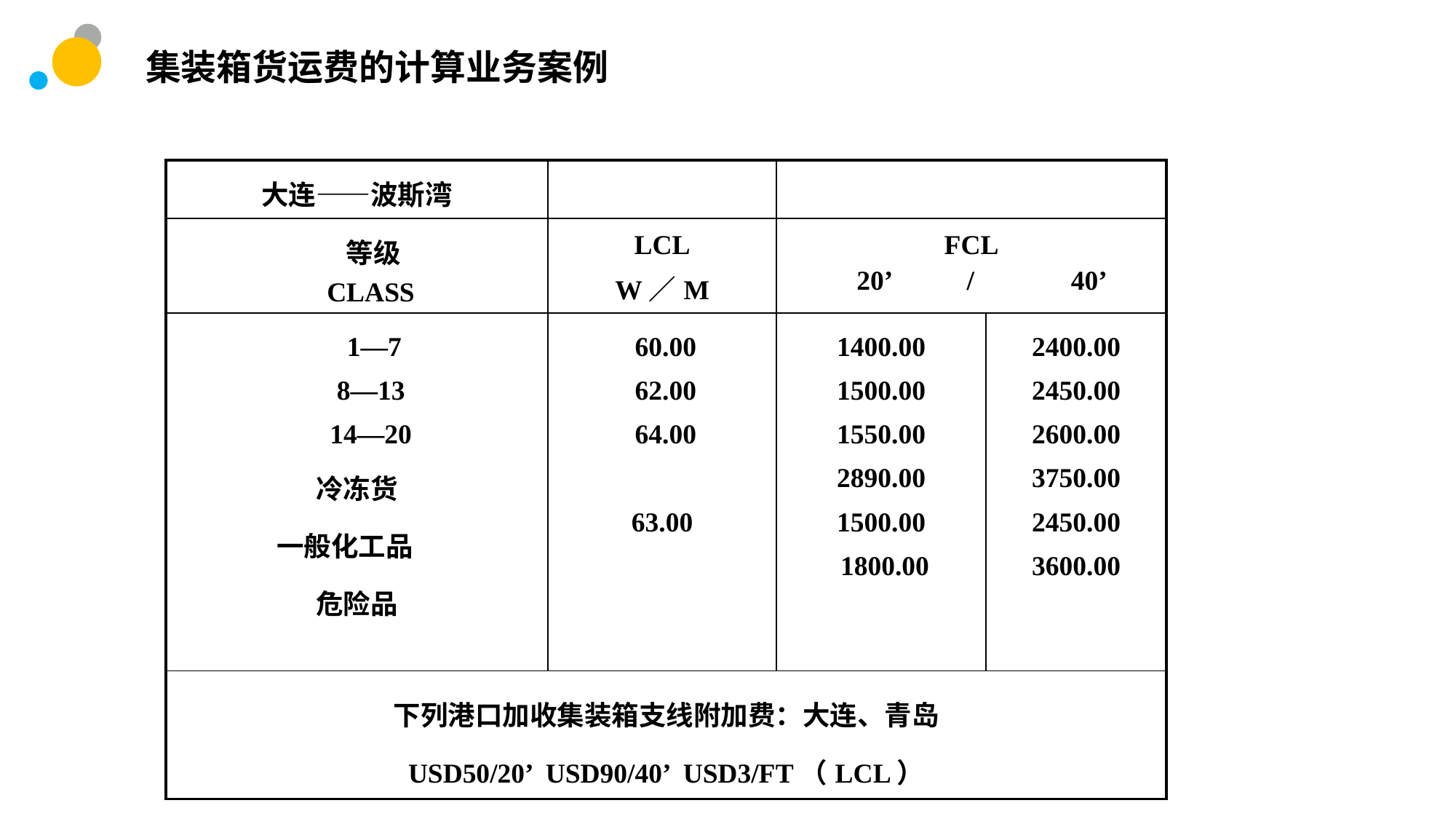

集装箱货运费的计算业务案例
| 大连——波斯湾 |  |  |  |
| --- | --- | --- | --- |
| 等级 CLASS | LCL W／M | FCL 20’ / 40’ |  |
| 1—7 8—13 14—20 冷冻货 一般化工品 危险品 | 60.00 62.00 64.00 63.00 | 1400.00 1500.00 1550.00 2890.00 1500.00 1800.00 | 2400.00 2450.00 2600.00 3750.00 2450.00 3600.00 |
| 下列港口加收集装箱支线附加费：大连、青岛 USD50/20’ USD90/40’ USD3/FT（LCL） |  |  |  |